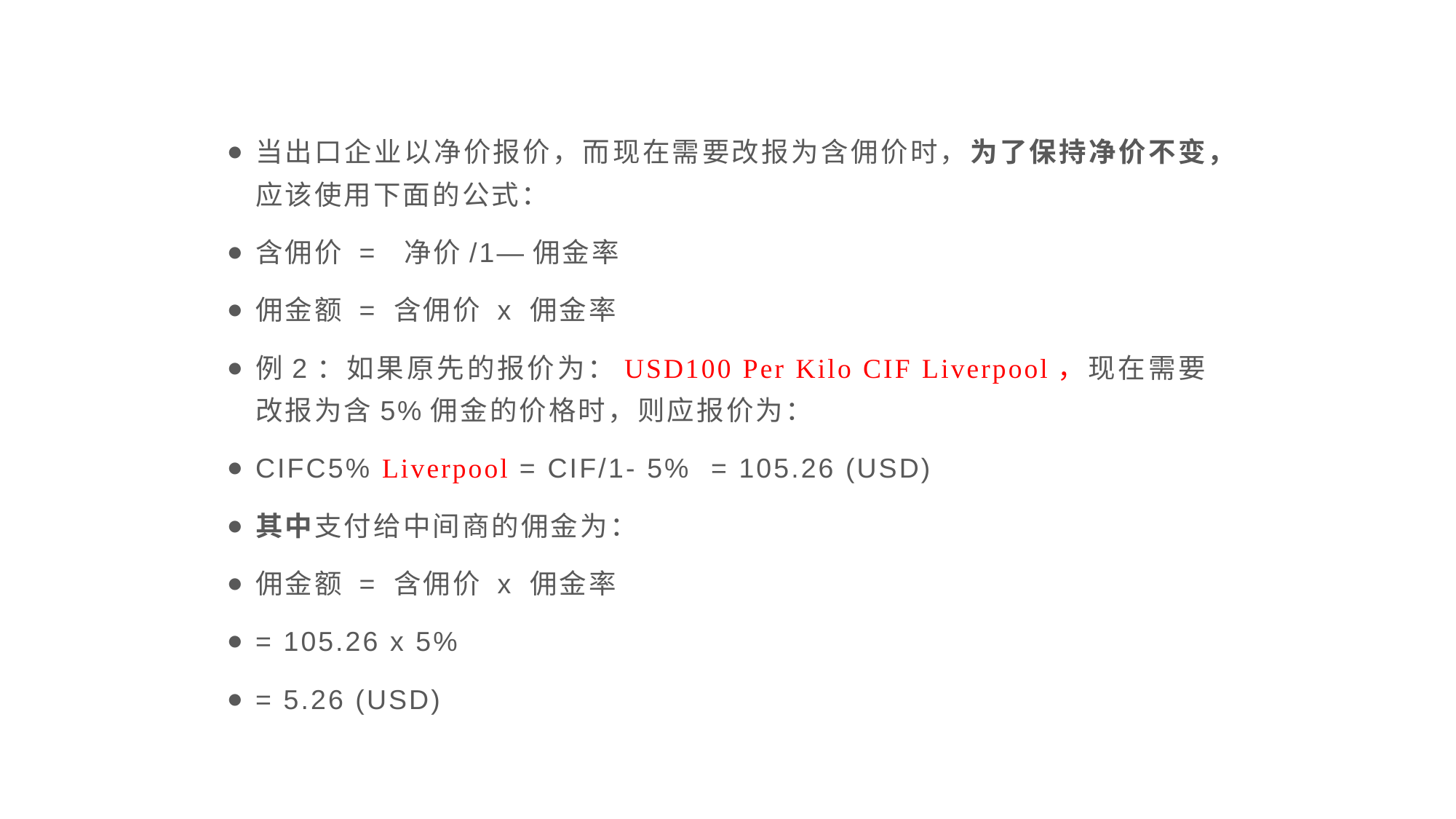

#
当出口企业以净价报价，而现在需要改报为含佣价时，为了保持净价不变，应该使用下面的公式：
含佣价 =  净价/1—佣金率
佣金额 = 含佣价 x 佣金率
例2：如果原先的报价为：USD100 Per Kilo CIF Liverpool，现在需要改报为含5%佣金的价格时，则应报价为：
CIFC5% Liverpool = CIF/1- 5%  = 105.26 (USD)
其中支付给中间商的佣金为：
佣金额 = 含佣价 x 佣金率
= 105.26 x 5%
= 5.26 (USD)

14